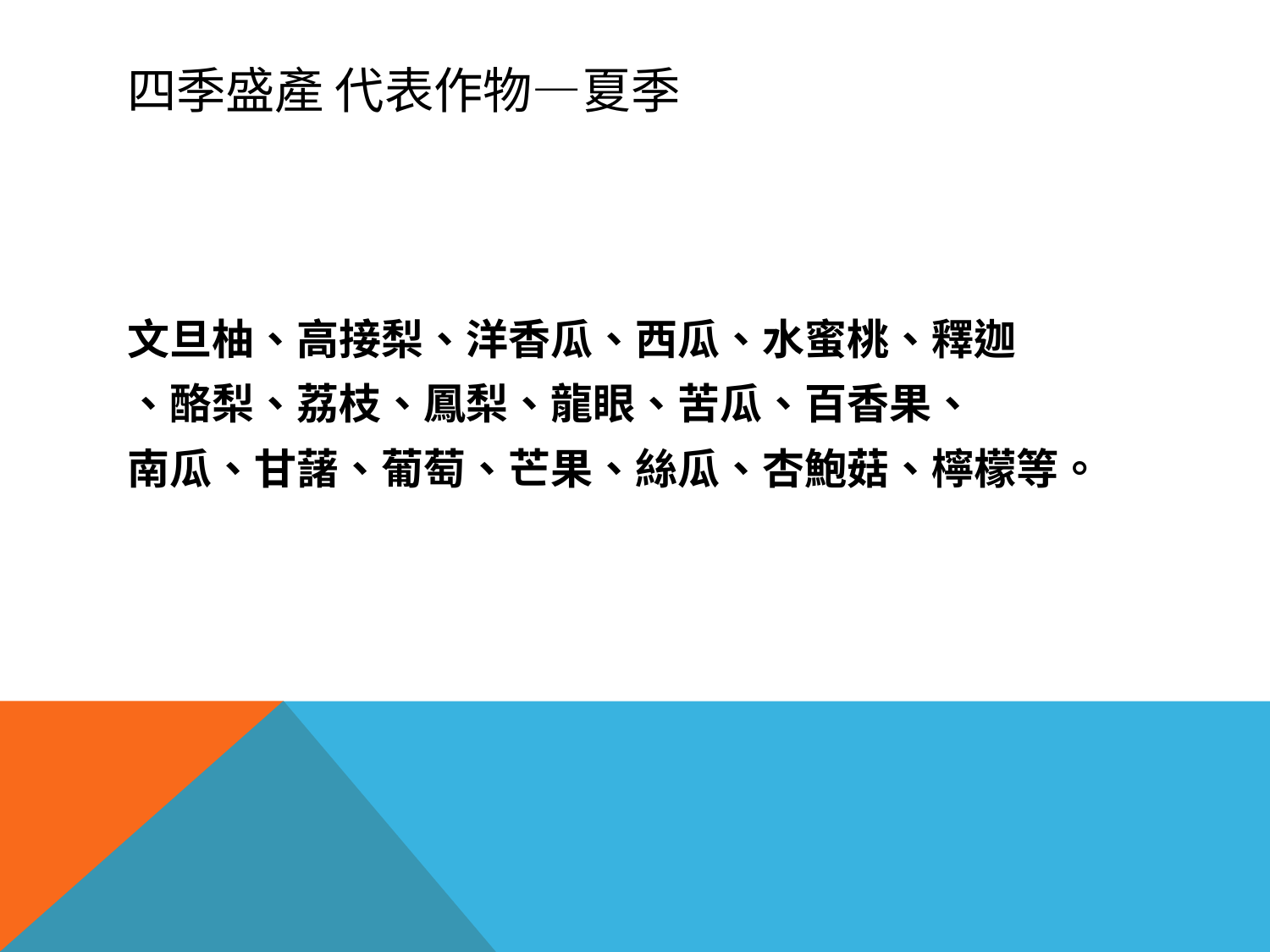

# 四季盛產 代表作物—夏季
文旦柚、高接梨、洋香瓜、西瓜、水蜜桃、釋迦
、酪梨、荔枝、鳳梨、龍眼、苦瓜、百香果、
南瓜、甘藷、葡萄、芒果、絲瓜、杏鮑菇、檸檬等。